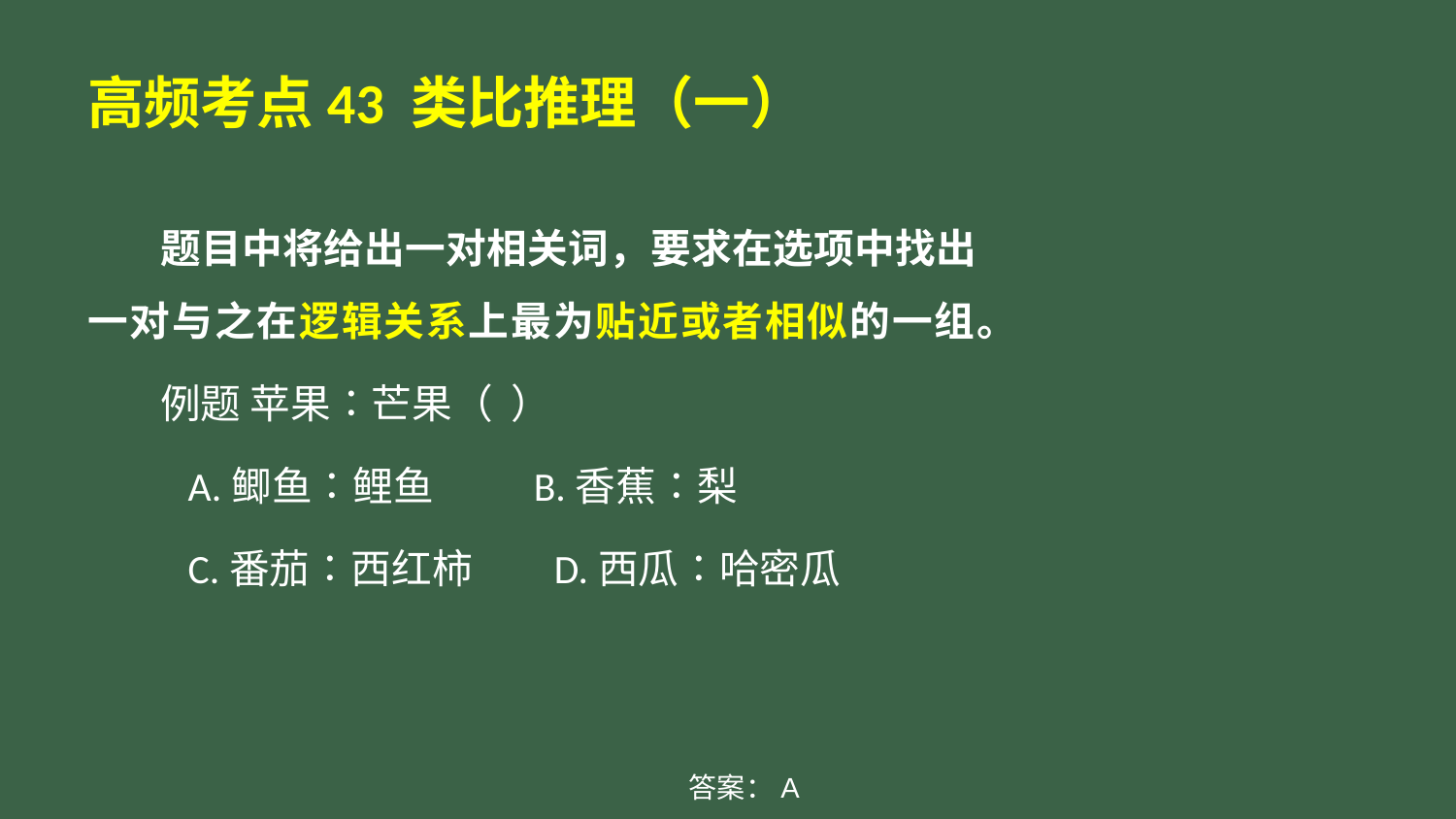

# 高频考点43 类比推理（一）
题目中将给出一对相关词，要求在选项中找出一对与之在逻辑关系上最为贴近或者相似的一组。
例题 苹果∶芒果（  ）
   A.鲫鱼∶鲤鱼          B.香蕉∶梨
   C.番茄∶西红柿        D.西瓜∶哈密瓜

答案：A